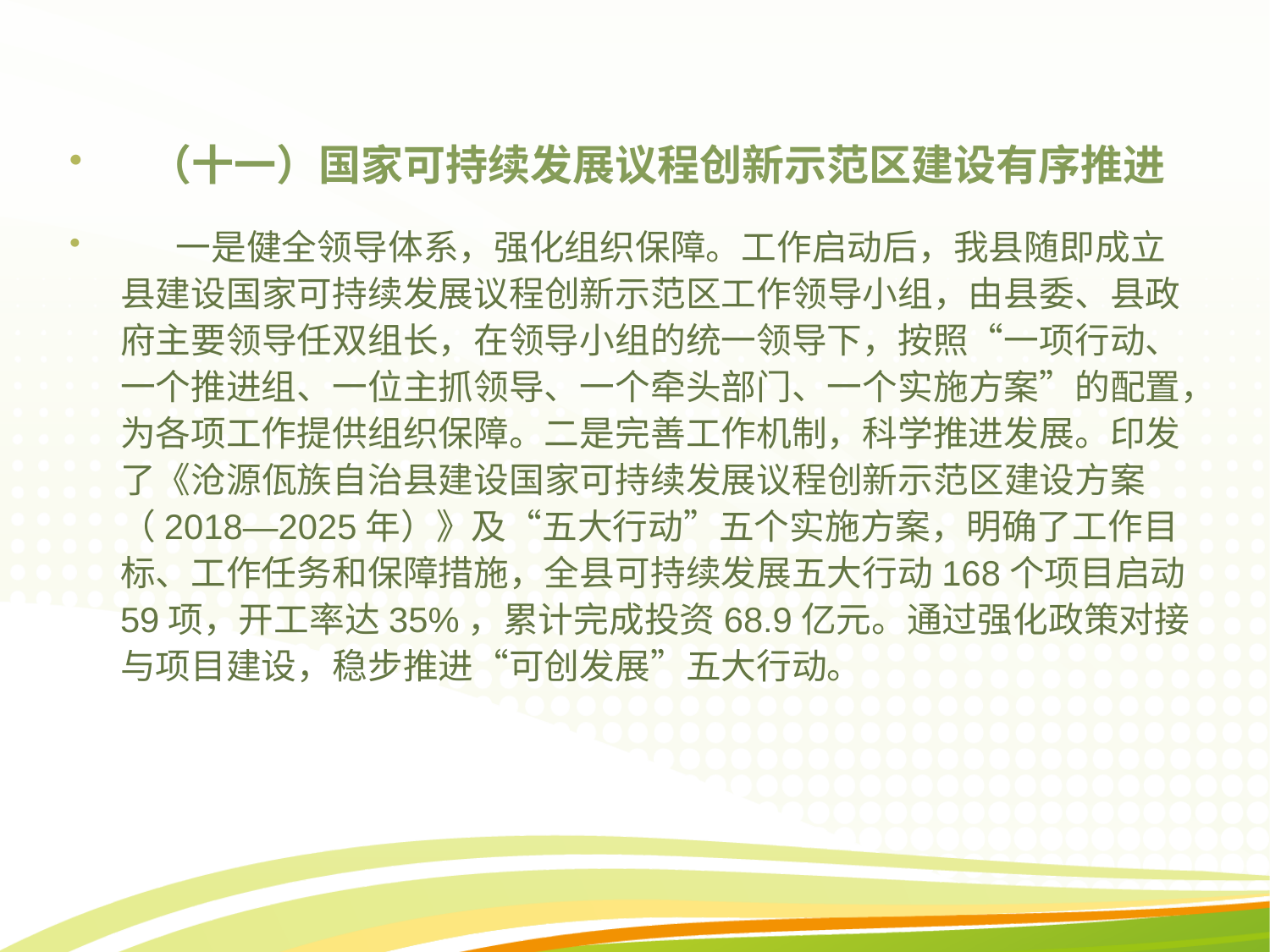

（十一）国家可持续发展议程创新示范区建设有序推进
      一是健全领导体系，强化组织保障。工作启动后，我县随即成立县建设国家可持续发展议程创新示范区工作领导小组，由县委、县政府主要领导任双组长，在领导小组的统一领导下，按照“一项行动、一个推进组、一位主抓领导、一个牵头部门、一个实施方案”的配置，为各项工作提供组织保障。二是完善工作机制，科学推进发展。印发了《沧源佤族自治县建设国家可持续发展议程创新示范区建设方案（2018—2025年）》及“五大行动”五个实施方案，明确了工作目标、工作任务和保障措施，全县可持续发展五大行动168个项目启动59项，开工率达35%，累计完成投资68.9亿元。通过强化政策对接与项目建设，稳步推进“可创发展”五大行动。